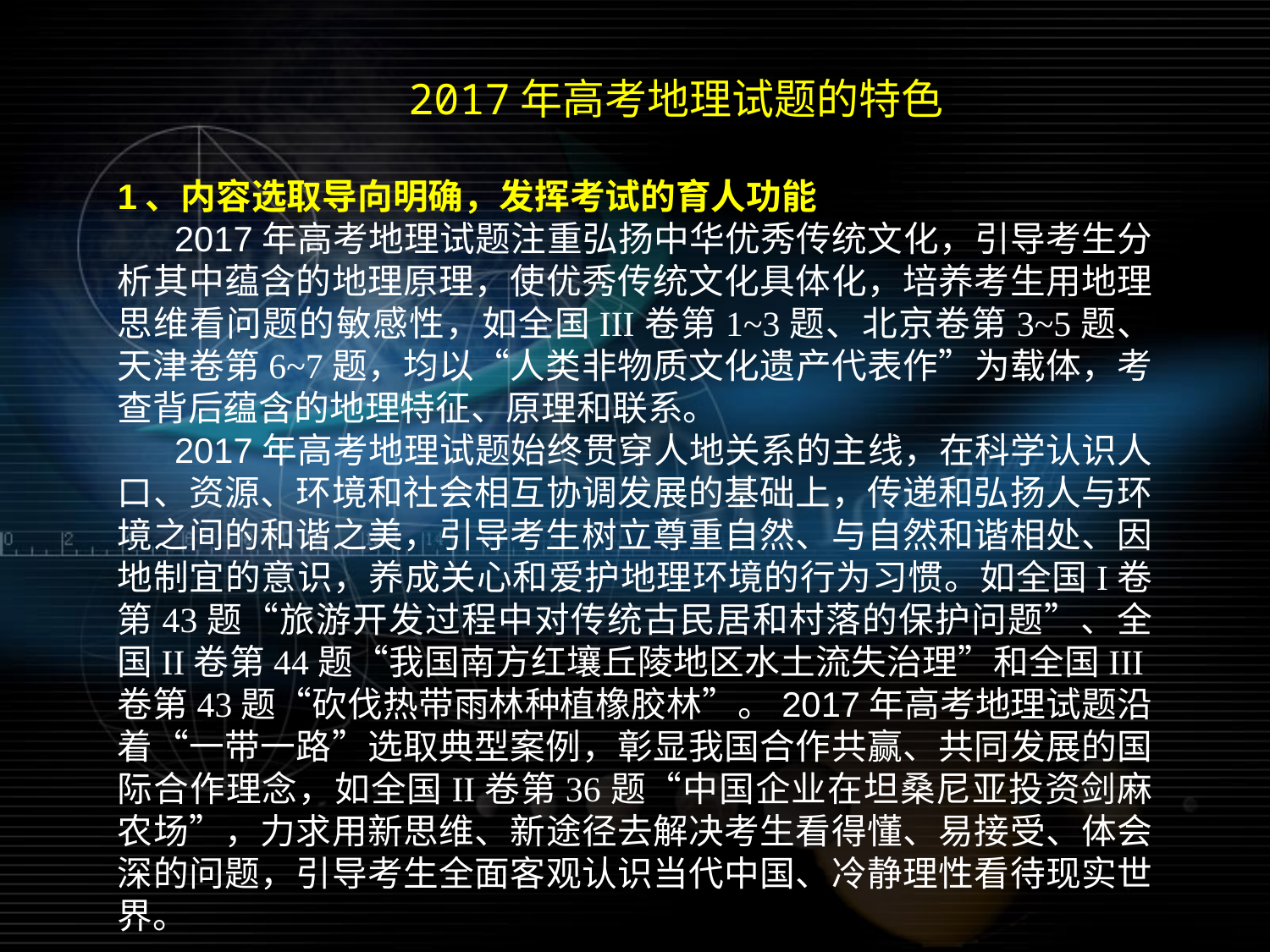

2017年高考地理试题的特色

1、内容选取导向明确，发挥考试的育人功能
  2017年高考地理试题注重弘扬中华优秀传统文化，引导考生分析其中蕴含的地理原理，使优秀传统文化具体化，培养考生用地理思维看问题的敏感性，如全国III卷第1~3题、北京卷第3~5题、天津卷第6~7题，均以“人类非物质文化遗产代表作”为载体，考查背后蕴含的地理特征、原理和联系。
  2017年高考地理试题始终贯穿人地关系的主线，在科学认识人口、资源、环境和社会相互协调发展的基础上，传递和弘扬人与环境之间的和谐之美，引导考生树立尊重自然、与自然和谐相处、因地制宜的意识，养成关心和爱护地理环境的行为习惯。如全国I卷第43题“旅游开发过程中对传统古民居和村落的保护问题”、全国II卷第44题“我国南方红壤丘陵地区水土流失治理”和全国III卷第43题“砍伐热带雨林种植橡胶林”。2017年高考地理试题沿着“一带一路”选取典型案例，彰显我国合作共赢、共同发展的国际合作理念，如全国II卷第36题“中国企业在坦桑尼亚投资剑麻农场”，力求用新思维、新途径去解决考生看得懂、易接受、体会深的问题，引导考生全面客观认识当代中国、冷静理性看待现实世界。